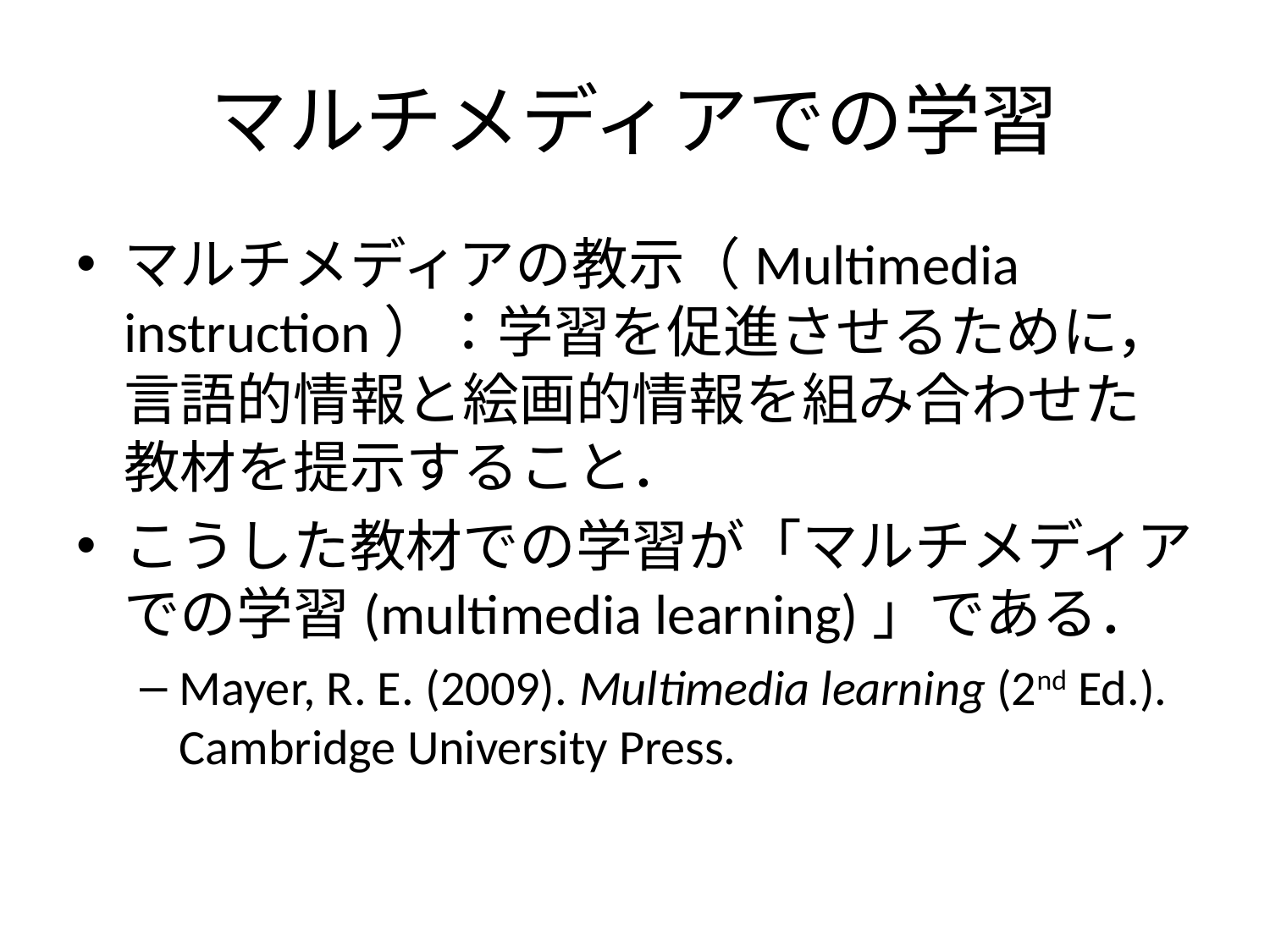

# マルチメディアでの学習
マルチメディアの教示（Multimedia instruction）：学習を促進させるために，言語的情報と絵画的情報を組み合わせた教材を提示すること．
こうした教材での学習が「マルチメディアでの学習(multimedia learning)」である．
Mayer, R. E. (2009). Multimedia learning (2nd Ed.). Cambridge University Press.